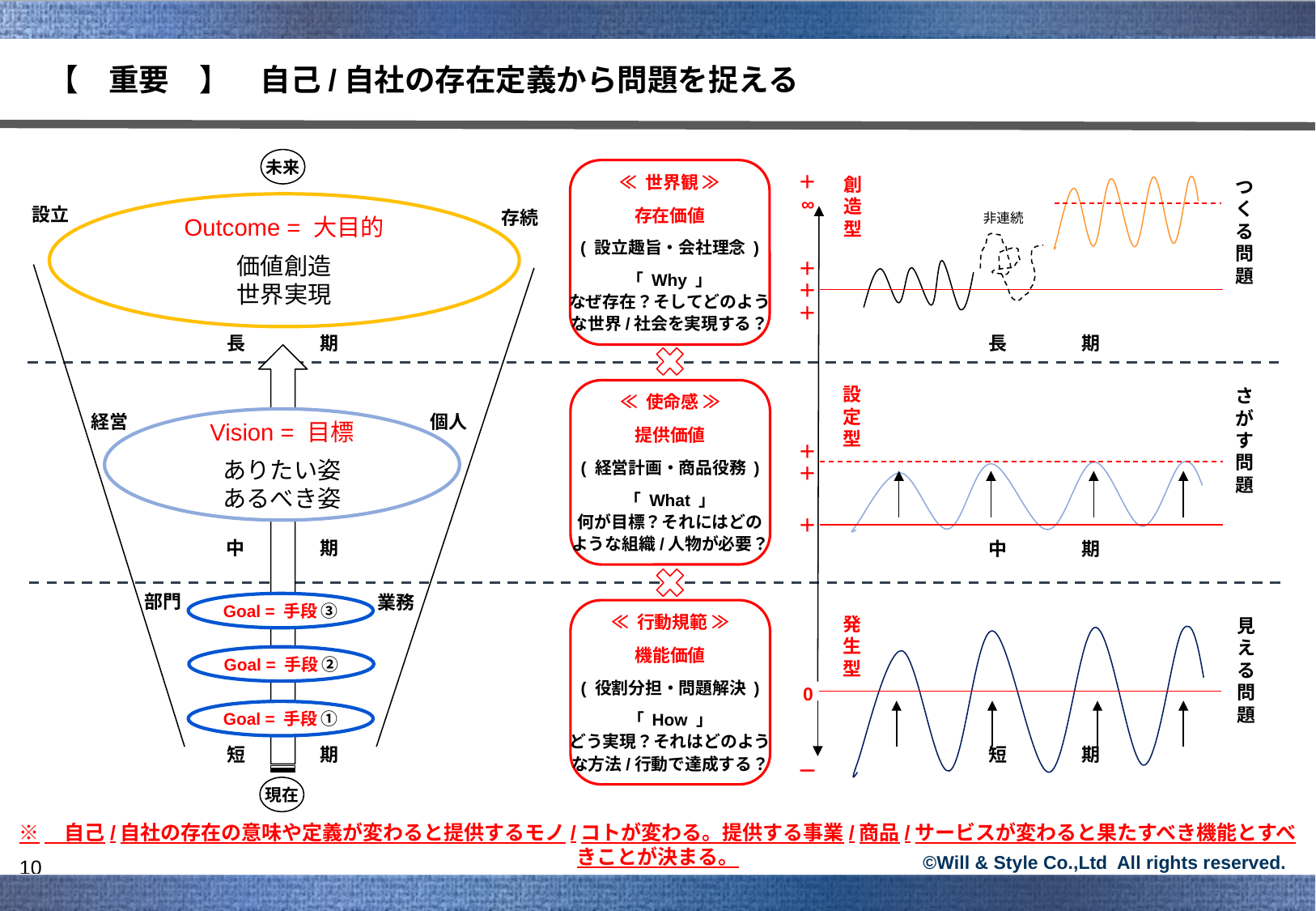

【　重要　】　自己/自社の存在定義から問題を捉える
未来
＋
∞
≪ 世界観 ≫
存在価値
( 設立趣旨・会社理念 )
「 Why 」
なぜ存在？そしてどのよう
な世界/社会を実現する？
創
造
型
つ
く
る
問
題

設立
存続
非連続
Outcome = 大目的
価値創造
世界実現

＋
＋
＋

長　　　　期
長　　　　期

≪ 使命感 ≫
提供価値
( 経営計画・商品役務 )
「 What 」
何が目標？それにはどの
ような組織/人物が必要？
さ
が
す
問
題
設
定
型
経営
個人
Vision = 目標
ありたい姿
あるべき姿
＋
＋

＋
中　　　　期
中　　　　期

部門
業務
Goal = 手段 ③
≪ 行動規範 ≫
機能価値
( 役割分担・問題解決 )
「 How 」
どう実現？それはどのよう
な方法/行動で達成する？
見
え
る
問
題
発
生
型

Goal = 手段 ②
0
Goal = 手段 ①
短　　　　期
短　　　　期
－
現在
※　自己/自社の存在の意味や定義が変わると提供するモノ/コトが変わる。提供する事業/商品/サービスが変わると果たすべき機能とすべきことが決まる。